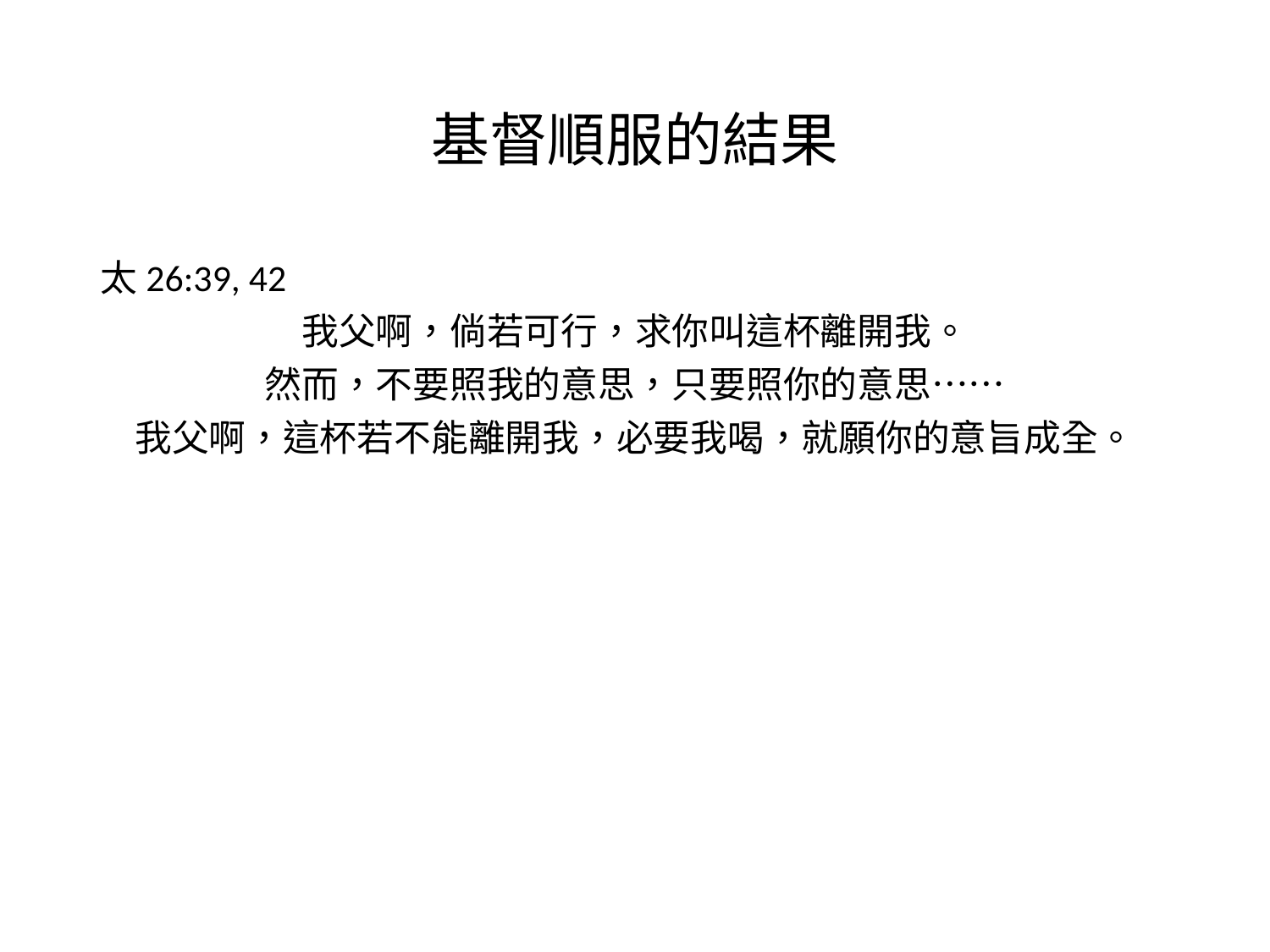

# 基督順服的結果
太26:39, 42
我父啊，倘若可行，求你叫這杯離開我。
然而，不要照我的意思，只要照你的意思……
我父啊，這杯若不能離開我，必要我喝，就願你的意旨成全。